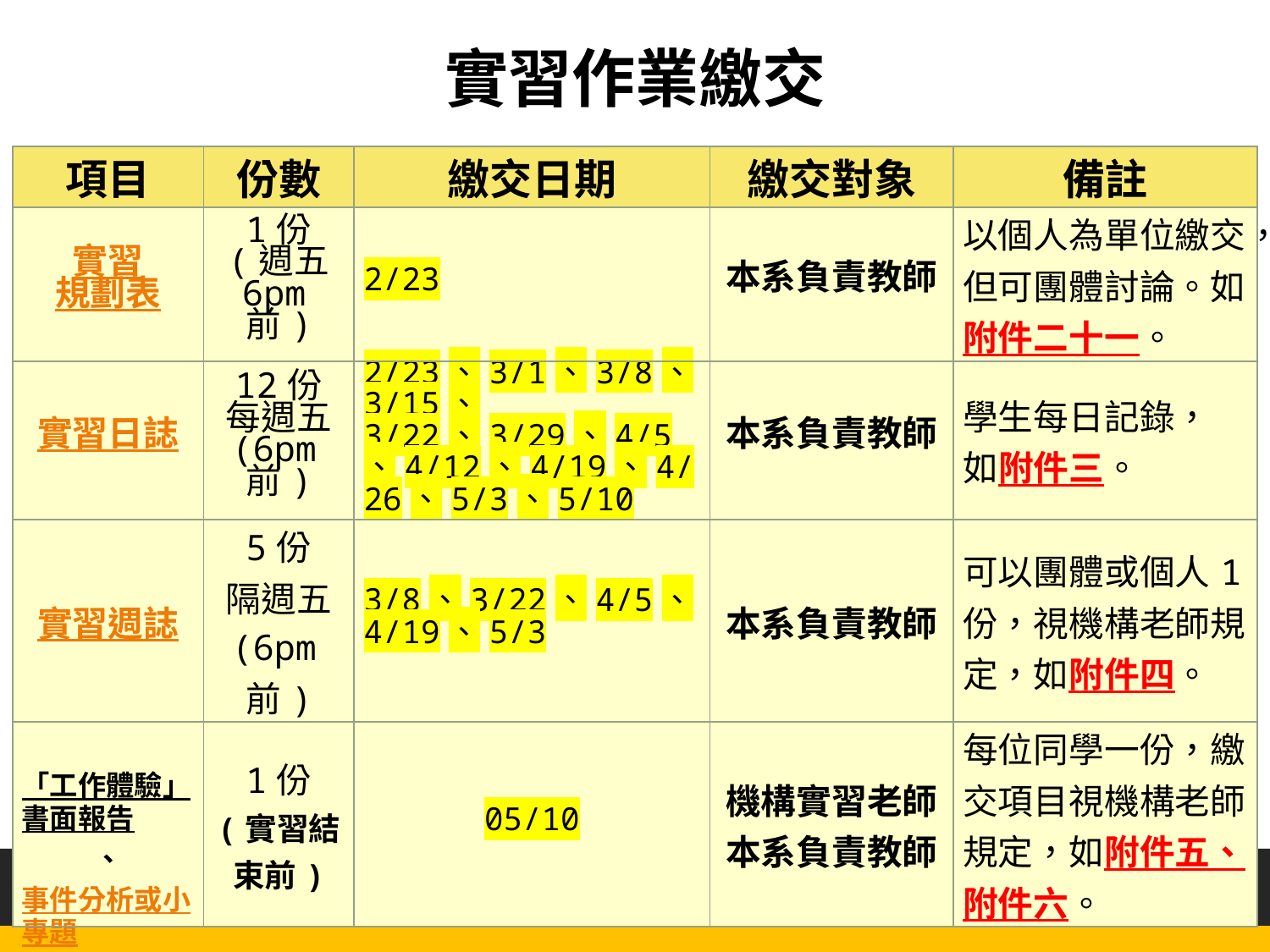

# 實習作業繳交
| 項目 | 份數 | 繳交日期 | 繳交對象 | 備註 |
| --- | --- | --- | --- | --- |
| 實習 規劃表 | 1份 (週五 6pm前) | 2/23 | 本系負責教師 | 以個人為單位繳交，但可團體討論。如附件二十一。 |
| 實習日誌 | 12份 每週五 (6pm前) | 2/23、3/1、3/8、3/15、 3/22、3/29、4/5、4/12、4/19、4/26、5/3、5/10 | 本系負責教師 | 學生每日記錄， 如附件三。 |
| 實習週誌 | 5份 隔週五 (6pm前) | 3/8、3/22、4/5、4/19、5/3 | 本系負責教師 | 可以團體或個人1份，視機構老師規定，如附件四。 |
| 「工作體驗」書面報告、事件分析或小專題 | 1份 (實習結束前) | 05/10 | 機構實習老師 本系負責教師 | 每位同學一份，繳交項目視機構老師規定，如附件五、附件六。 |